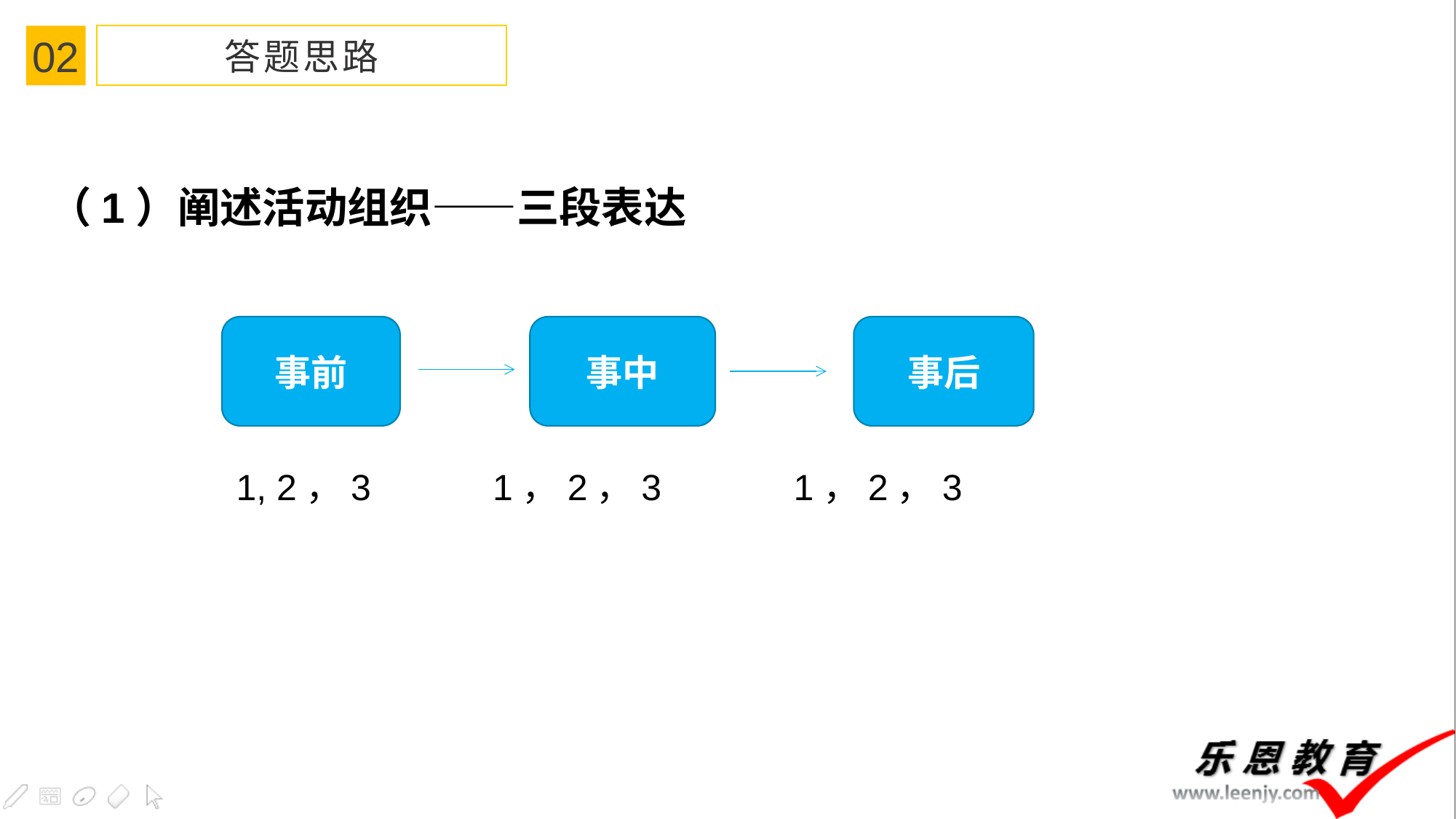

02
答题思路

（1）阐述活动组织——三段表达

事前
事中
事后
1, 2，3            1，2，3             1，2，3